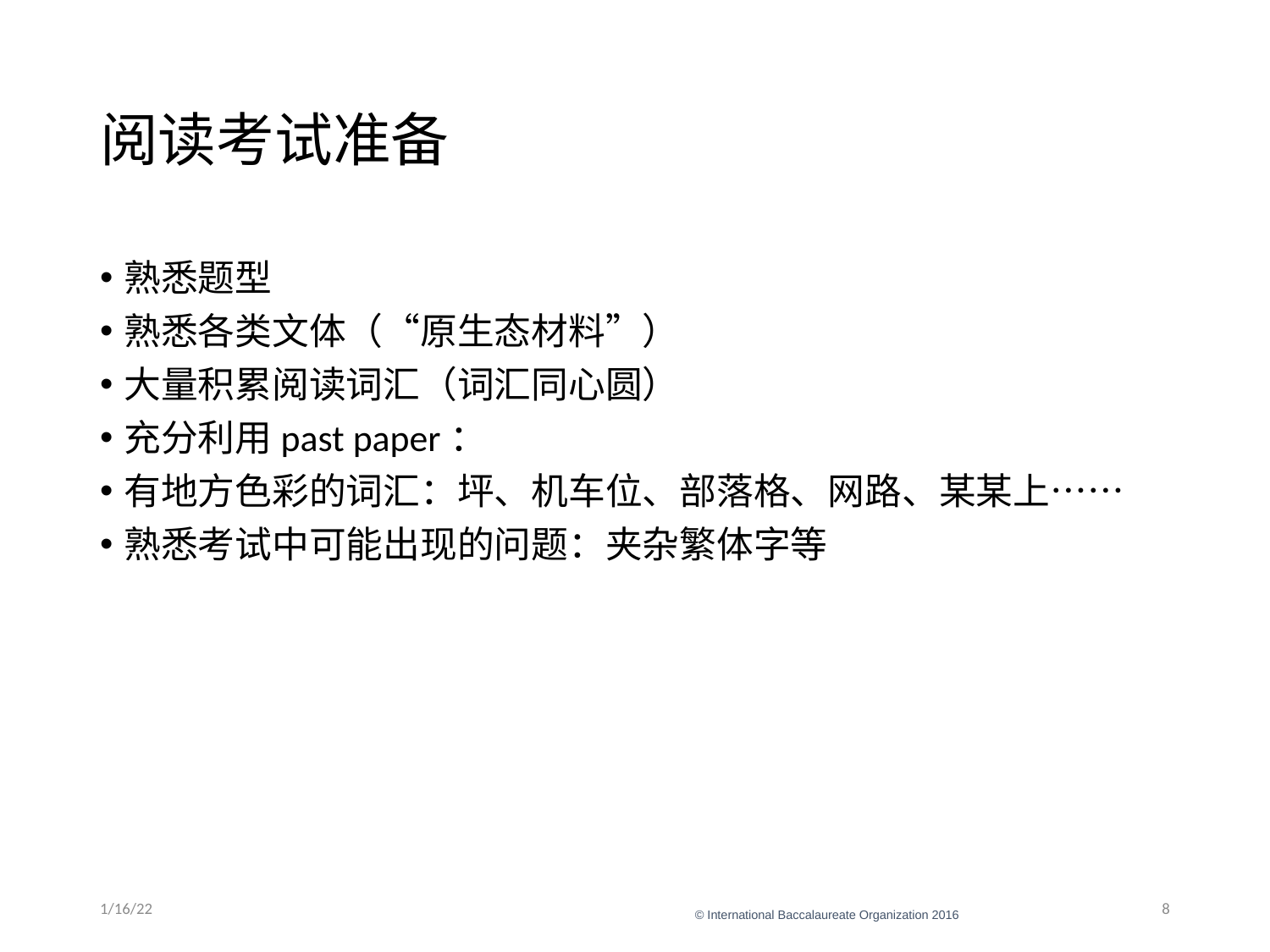

# 阅读考试准备
熟悉题型
熟悉各类文体（“原生态材料”）
大量积累阅读词汇（词汇同心圆）
充分利用past paper：
有地方色彩的词汇：坪、机车位、部落格、网路、某某上……
熟悉考试中可能出现的问题：夹杂繁体字等

1/16/22
8